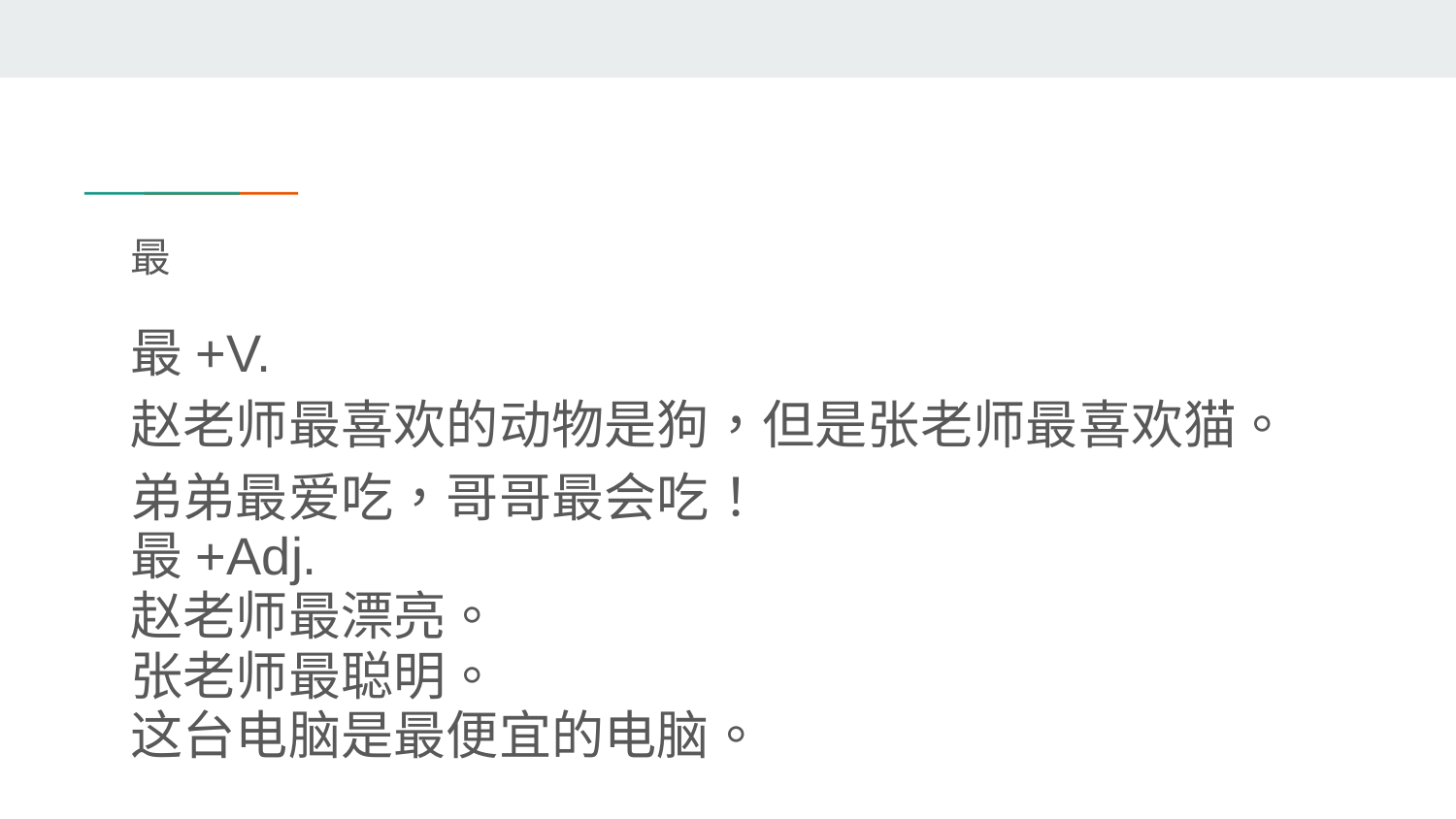

# 最
最+V.
赵老师最喜欢的动物是狗，但是张老师最喜欢猫。
弟弟最爱吃，哥哥最会吃！
最+Adj.
赵老师最漂亮。
张老师最聪明。
这台电脑是最便宜的电脑。